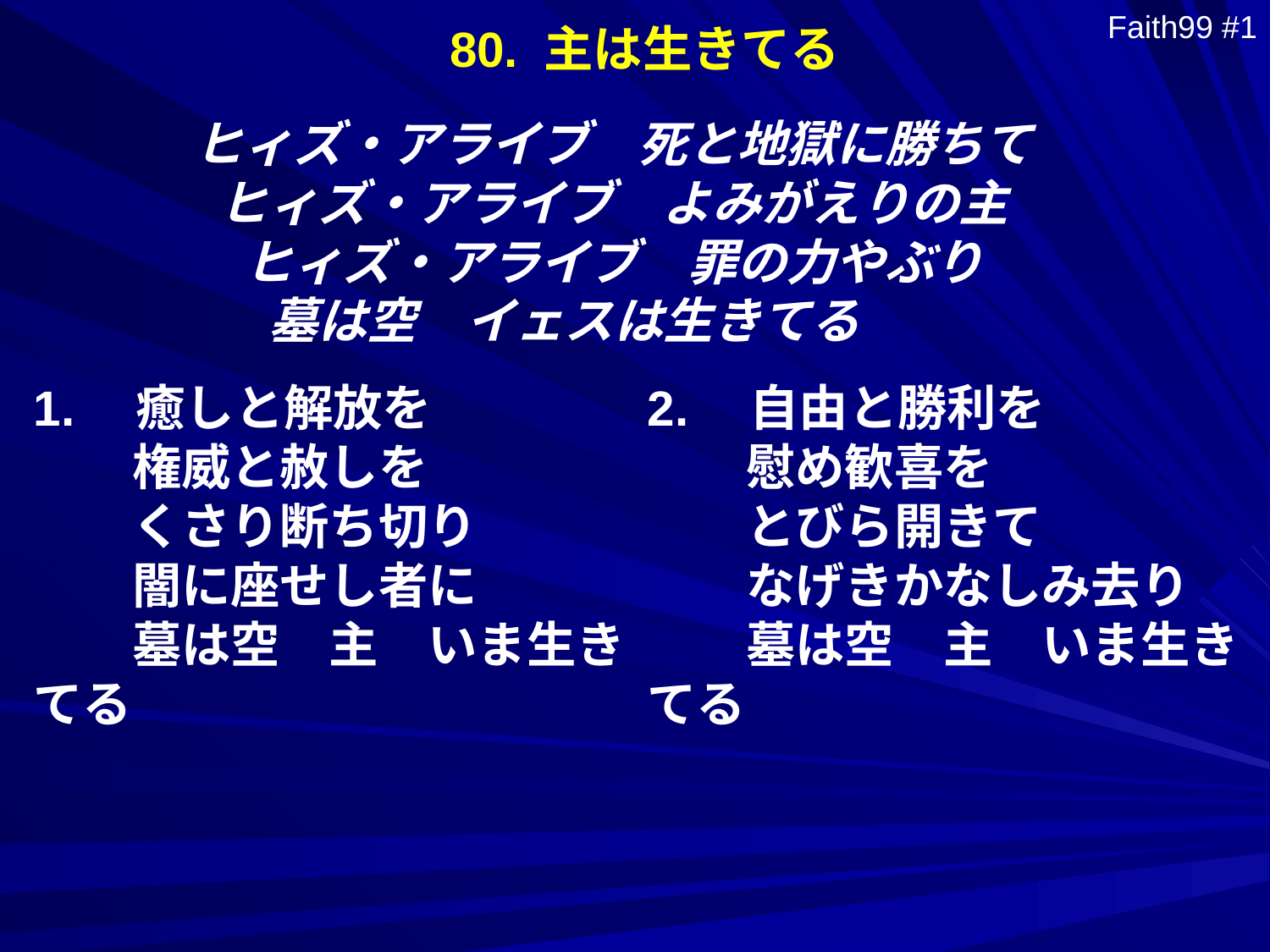

80. 主は生きてる
Faith99 #1
ヒィズ・アライブ　死と地獄に勝ちて
ヒィズ・アライブ　よみがえりの主
ヒィズ・アライブ　罪の力やぶり
墓は空　イェスは生きてる
1.　癒しと解放を
　　権威と赦しを
　　くさり断ち切り
　　闇に座せし者に
　　墓は空　主　いま生きてる

2.　自由と勝利を
　　慰め歓喜を
　　とびら開きて
　　なげきかなしみ去り
　　墓は空　主　いま生きてる